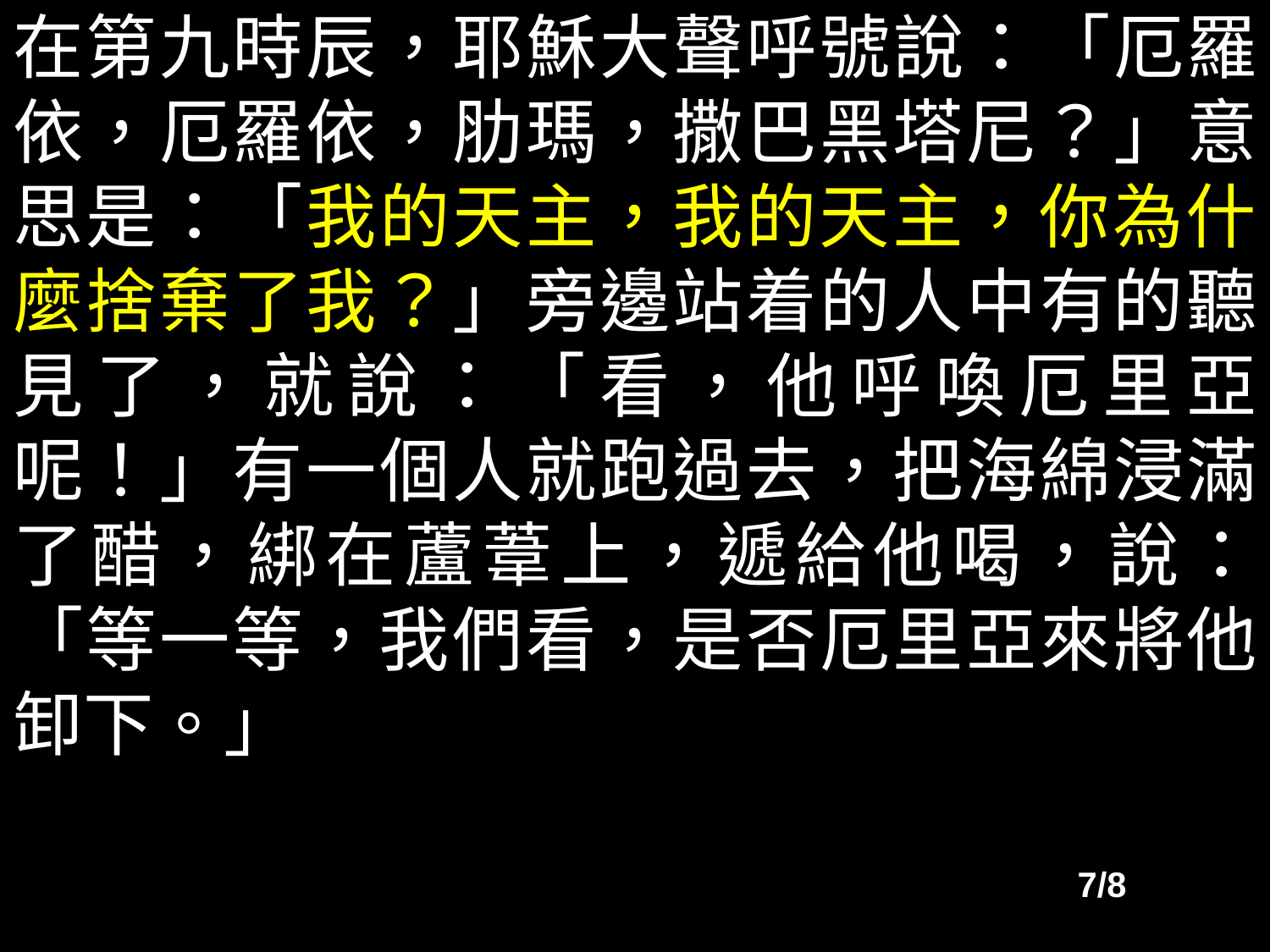

在第九時辰，耶穌大聲呼號說：「厄羅依，厄羅依，肋瑪，撒巴黑塔尼？」意思是：「我的天主，我的天主，你為什麼捨棄了我？」旁邊站着的人中有的聽見了，就說：「看，他呼喚厄里亞呢！」有一個人就跑過去，把海綿浸滿了醋，綁在蘆葦上，遞給他喝，說：「等一等，我們看，是否厄里亞來將他卸下。」

7/8